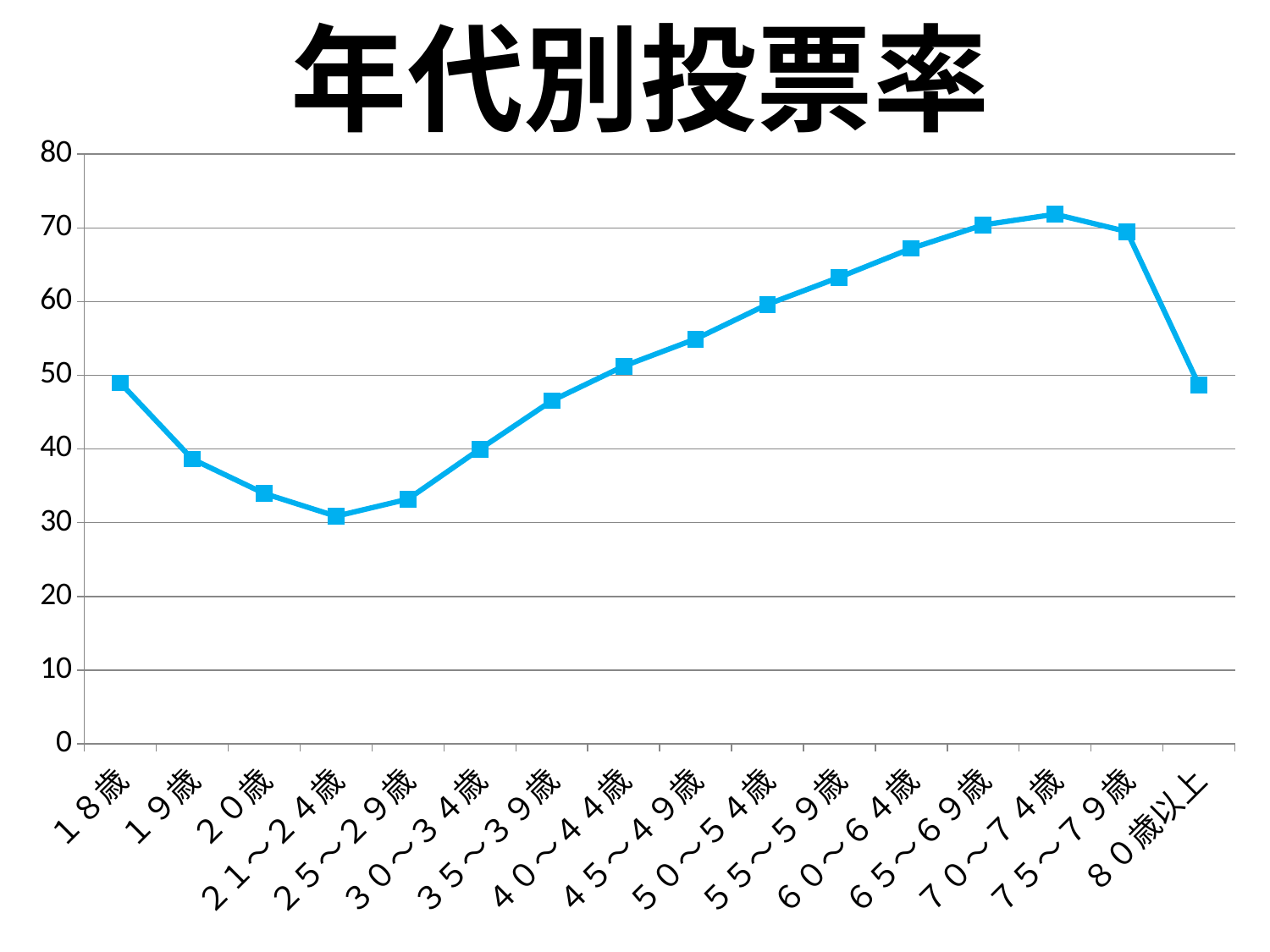

### Chart

| Category | 系列 1 |
|---|---|
| １８歳 | 48.97 |
| １９歳 | 38.64 |
| ２０歳 | 33.97 |
| ２１～２４歳 | 30.88 |
| ２５～２９歳 | 33.2 |
| ３０～３４歳 | 40.0 |
| ３５～３９歳 | 46.55 |
| ４０～４４歳 | 51.24 |
| ４５～４９歳 | 54.92 |
| ５０～５４歳 | 59.62 |
| ５５～５９歳 | 63.3 |
| ６０～６４歳 | 67.22 |
| ６５～６９歳 | 70.4 |
| ７０～７４歳 | 71.85 |
| ７５～７９歳 | 69.5 |
| ８０歳以上 | 48.69 |
年代別投票率
45